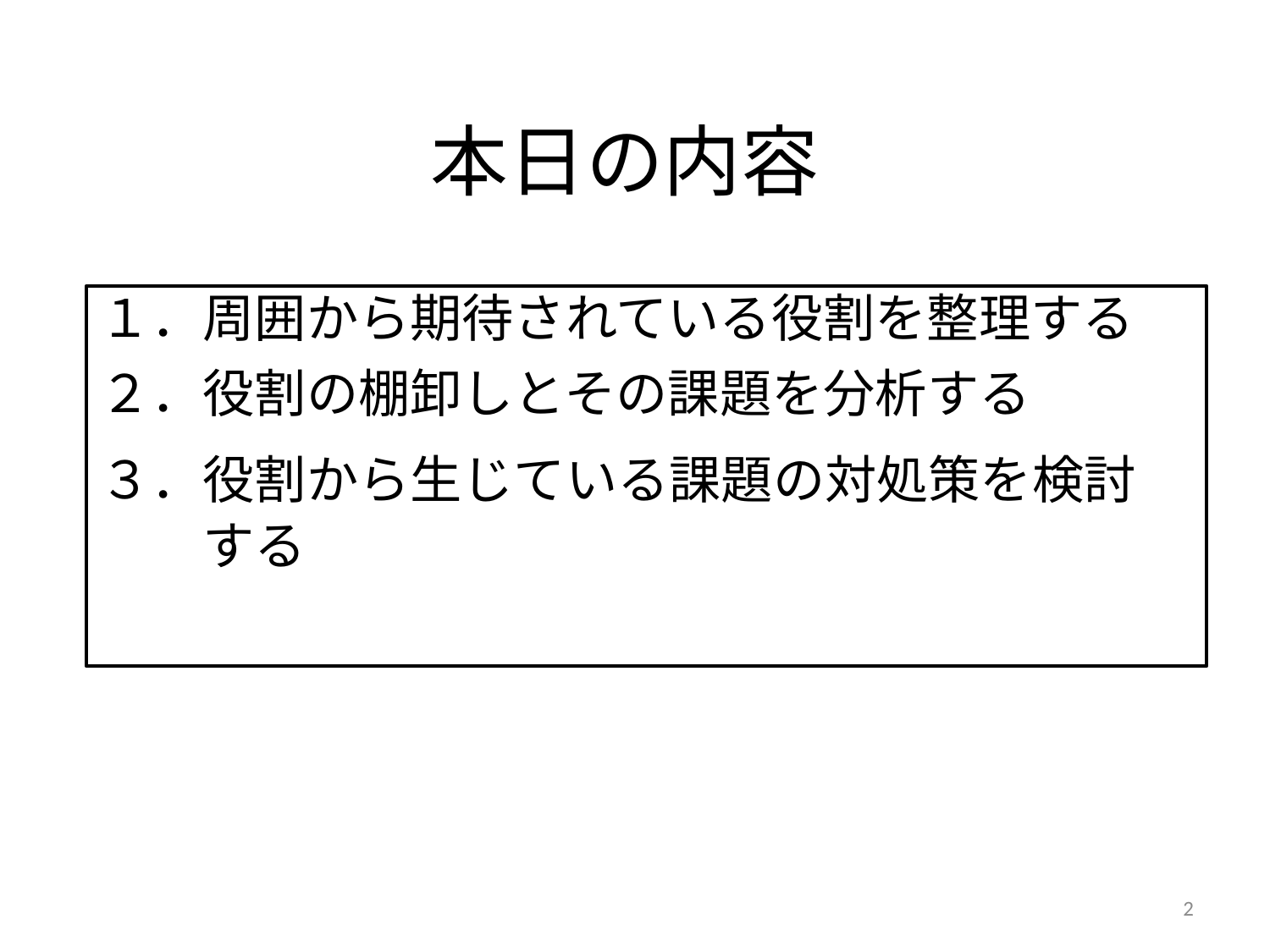

本日の内容
１．周囲から期待されている役割を整理する
２．役割の棚卸しとその課題を分析する
３．役割から生じている課題の対処策を検討
　　する
2